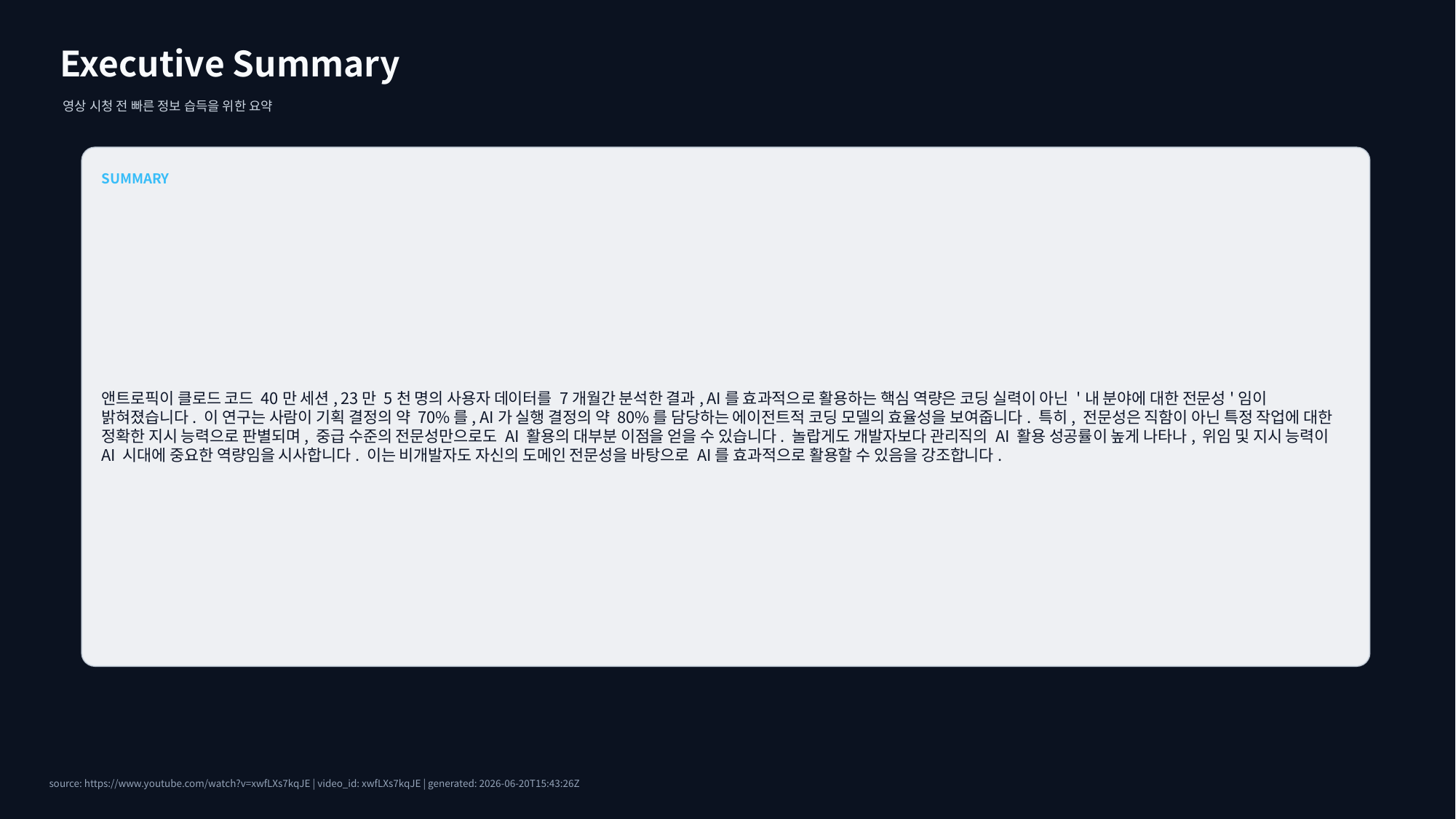

Executive Summary
영상 시청 전 빠른 정보 습득을 위한 요약

SUMMARY
앤트로픽이 클로드 코드 40만 세션, 23만 5천 명의 사용자 데이터를 7개월간 분석한 결과, AI를 효과적으로 활용하는 핵심 역량은 코딩 실력이 아닌 '내 분야에 대한 전문성'임이 밝혀졌습니다. 이 연구는 사람이 기획 결정의 약 70%를, AI가 실행 결정의 약 80%를 담당하는 에이전트적 코딩 모델의 효율성을 보여줍니다. 특히, 전문성은 직함이 아닌 특정 작업에 대한 정확한 지시 능력으로 판별되며, 중급 수준의 전문성만으로도 AI 활용의 대부분 이점을 얻을 수 있습니다. 놀랍게도 개발자보다 관리직의 AI 활용 성공률이 높게 나타나, 위임 및 지시 능력이 AI 시대에 중요한 역량임을 시사합니다. 이는 비개발자도 자신의 도메인 전문성을 바탕으로 AI를 효과적으로 활용할 수 있음을 강조합니다.
source: https://www.youtube.com/watch?v=xwfLXs7kqJE | video_id: xwfLXs7kqJE | generated: 2026-06-20T15:43:26Z